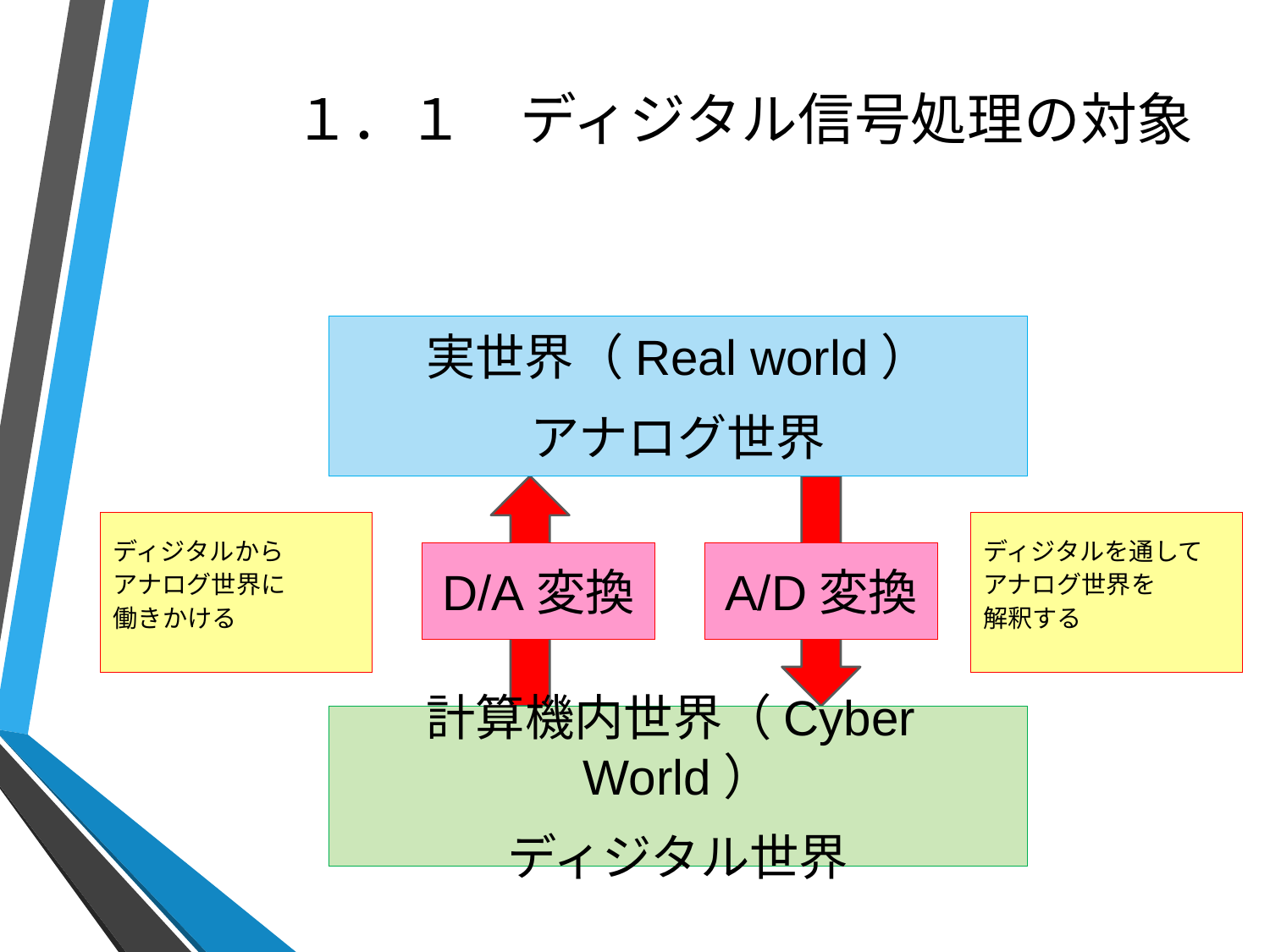

# １．１　ディジタル信号処理の対象
実世界（Real world）
アナログ世界

ディジタルから
アナログ世界に
働きかける
ディジタルを通して
アナログ世界を
解釈する
D/A変換
A/D変換
計算機内世界（Cyber  World）
ディジタル世界